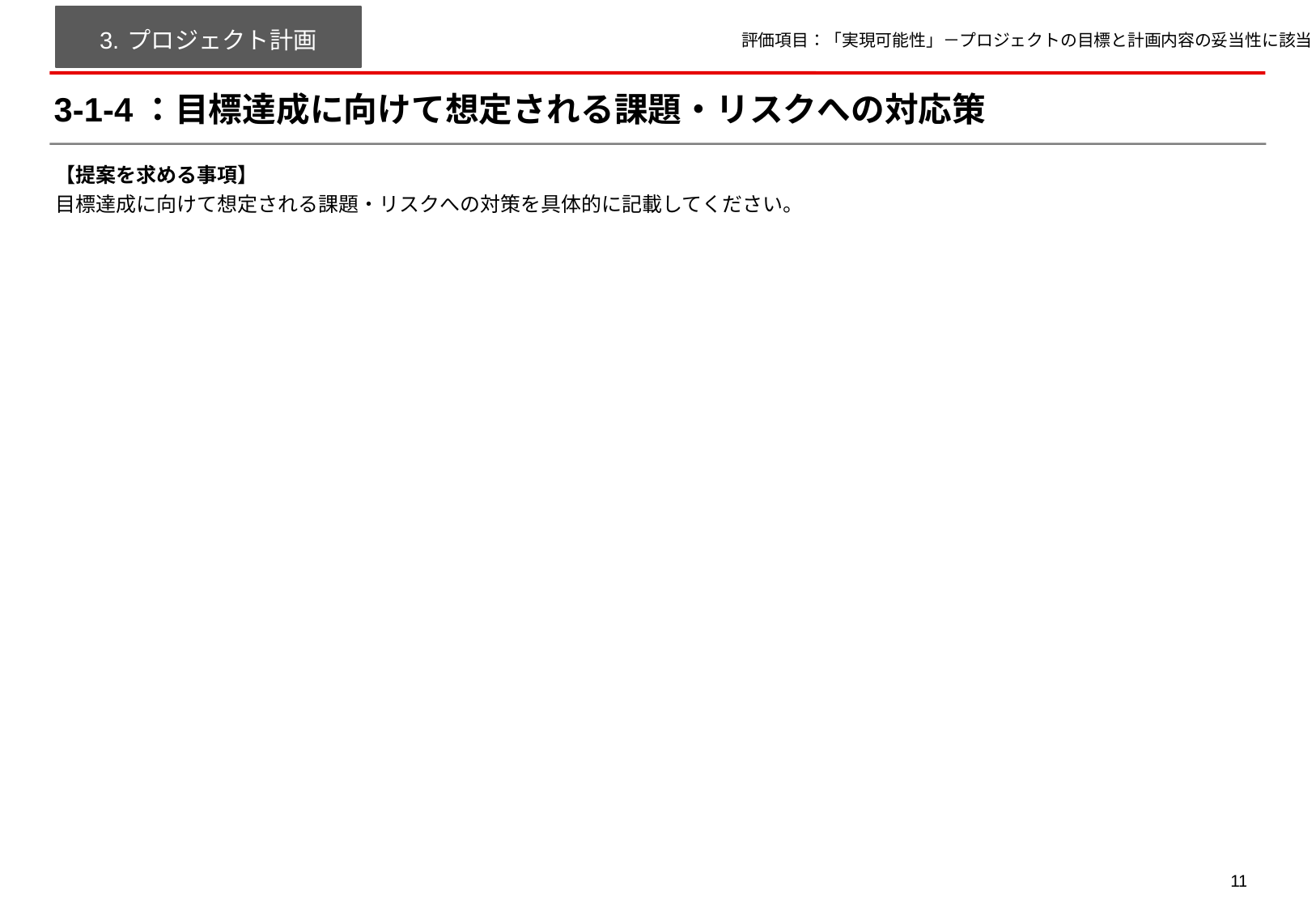

プロジェクト計画
評価項目：「実現可能性」－プロジェクトの目標と計画内容の妥当性に該当
# 3-1-4：目標達成に向けて想定される課題・リスクへの対応策
【提案を求める事項】
目標達成に向けて想定される課題・リスクへの対策を具体的に記載してください。